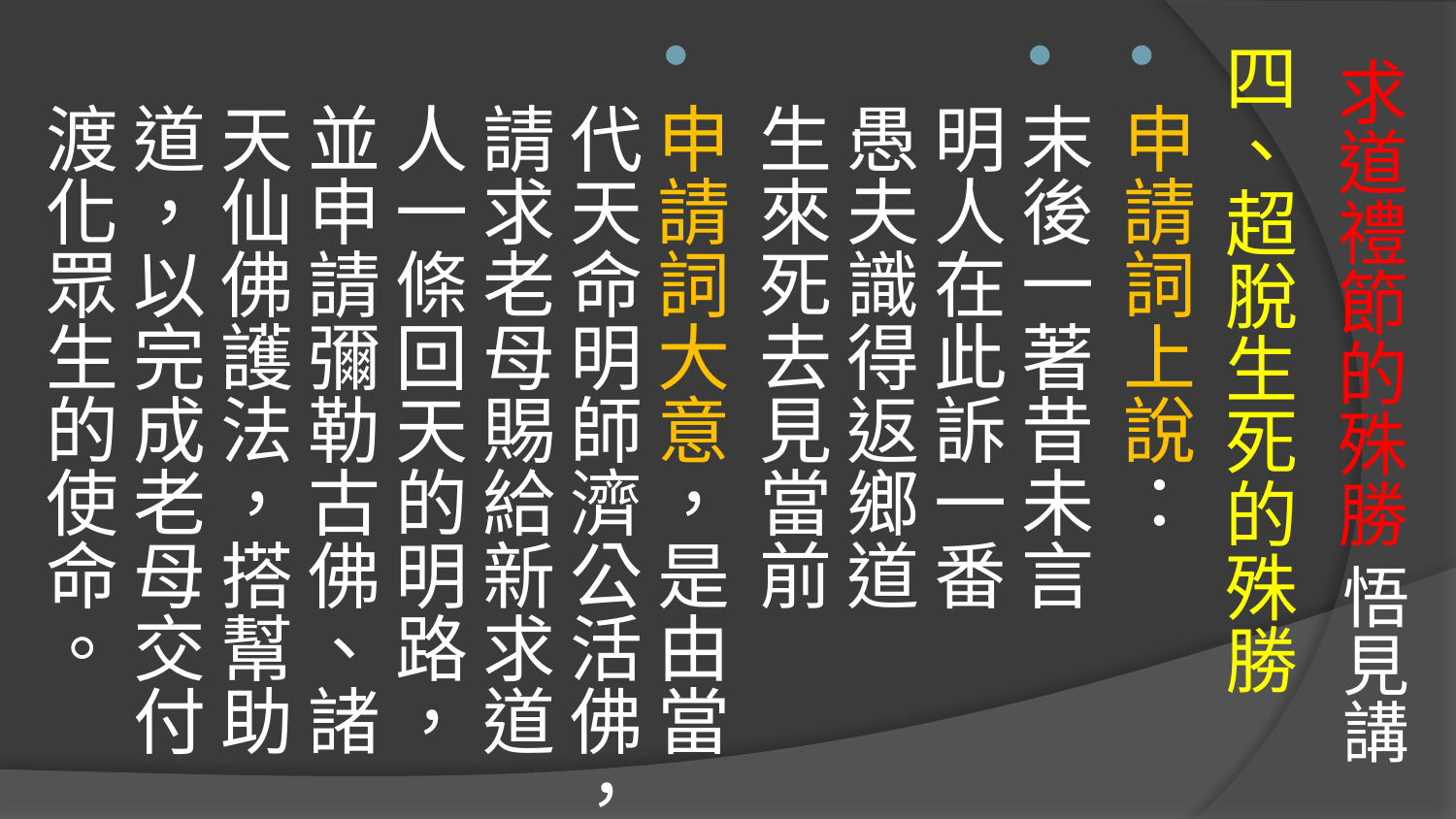

四、超脫生死的殊勝
申請詞上說：
末後一著昔未言 
明人在此訴一番 
愚夫識得返鄉道 
生來死去見當前
申請詞大意，是由當代天命明師濟公活佛，請求老母賜給新求道人一條回天的明路，並申請彌勒古佛、諸天仙佛護法，搭幫助道，以完成老母交付渡化眾生的使命。
# 求道禮節的殊勝 悟見講